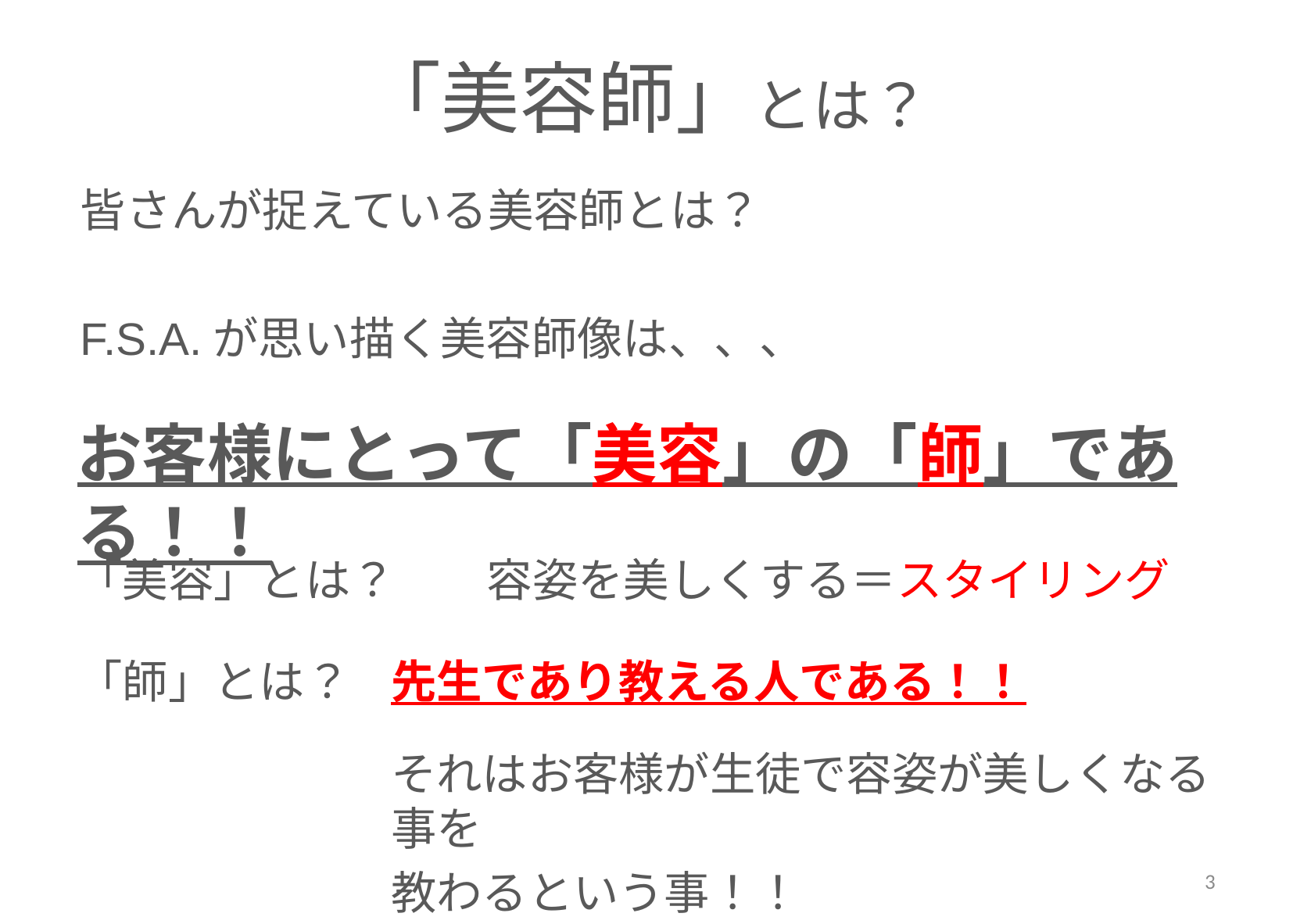

# 「美容師」とは？
皆さんが捉えている美容師とは？

F.S.A.が思い描く美容師像は、、、
お客様にとって「美容」の「師」である！！

「美容」とは？　　容姿を美しくする＝スタイリング
「師」とは？
先生であり教える人である！！
それはお客様が生徒で容姿が美しくなる事を
教わるという事！！
3